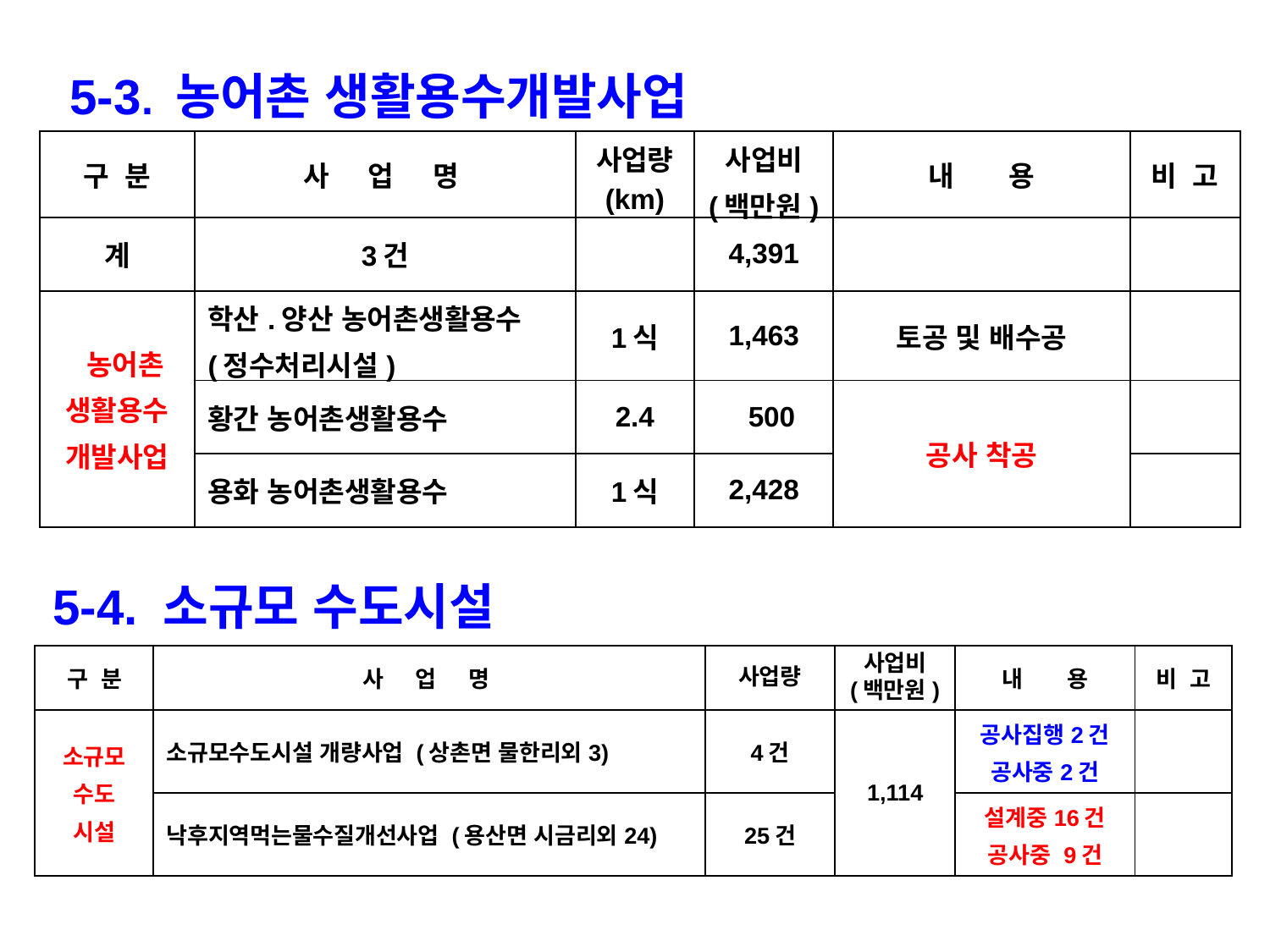

5-3. 농어촌 생활용수개발사업
| 구 분 | 사 업 명 | 사업량 (km) | 사업비 (백만원) | 내 용 | 비 고 |
| --- | --- | --- | --- | --- | --- |
| 계 | 3건 |  | 4,391 |  |  |
| 농어촌 생활용수 개발사업 | 학산.양산 농어촌생활용수 (정수처리시설) | 1식 | 1,463 | 토공 및 배수공 |  |
|  | 황간 농어촌생활용수 | 2.4 | 500 | 공사 착공 |  |
|  | 용화 농어촌생활용수 | 1식 | 2,428 |  |  |
5-4. 소규모 수도시설
| 구 분 | 사 업 명 | 사업량 | 사업비 (백만원) | 내 용 | 비 고 |
| --- | --- | --- | --- | --- | --- |
| 소규모 수도 시설 | 소규모수도시설 개량사업 (상촌면 물한리외3) | 4건 | 1,114 | 공사집행2건 공사중2건 |  |
|  | 낙후지역먹는물수질개선사업 (용산면 시금리외24) | 25건 |  | 설계중16건 공사중 9건 |  |